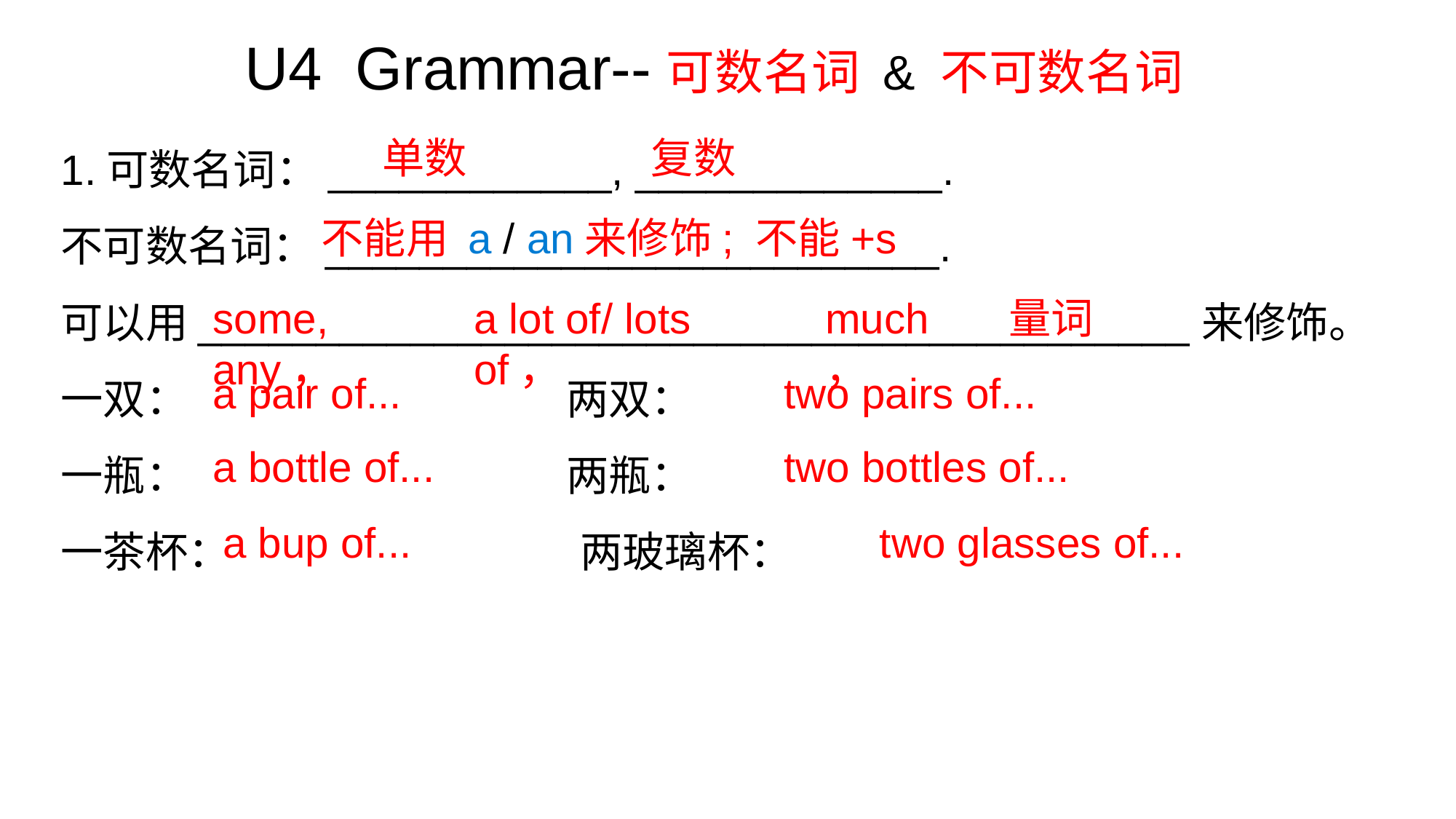

U4  Grammar--可数名词 & 不可数名词
1.可数名词：____________, _____________.
不可数名词：__________________________.
可以用__________________________________________来修饰。
一双：                                        两双：
一瓶：                                        两瓶：
一茶杯：                                     两玻璃杯：
单数
复数
不能用 a / an来修饰; 不能+s
some, any，
a lot of/ lots of，
much，
量词
a pair of...
two pairs of...
a bottle of...
two bottles of...
a bup of...
two glasses of...